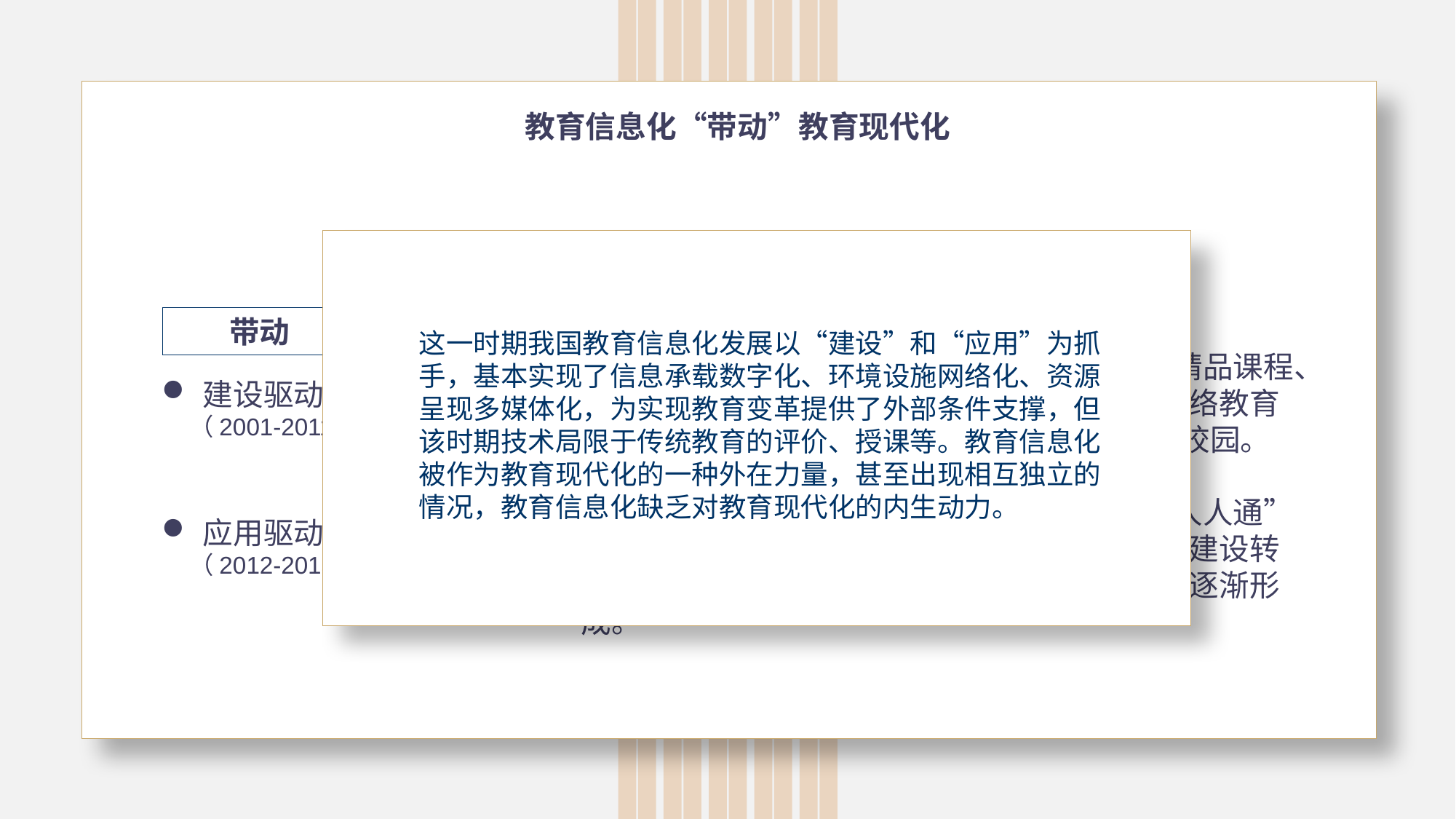

教育信息化“带动”教育现代化

1998年起，我国教育信息化开始网络课程、精品课程、远程教育资源库、网络教育公共服务平台、网络教育学院建设等。2000年，中国开始打造数字化校园。

2012年，以应用驱动建设的“班班通”和“人人通”工程开始在全国推进，教育信息化由基础设施建设转向资源和环境的共享与应用，数字化教学环境逐渐形成。
带动
这一时期我国教育信息化发展以“建设”和“应用”为抓手，基本实现了信息承载数字化、环境设施网络化、资源呈现多媒体化，为实现教育变革提供了外部条件支撑，但该时期技术局限于传统教育的评价、授课等。教育信息化被作为教育现代化的一种外在力量，甚至出现相互独立的情况，教育信息化缺乏对教育现代化的内生动力。

建设驱动期
    （2001-2011）

应用驱动期
    （2012-2015）
。